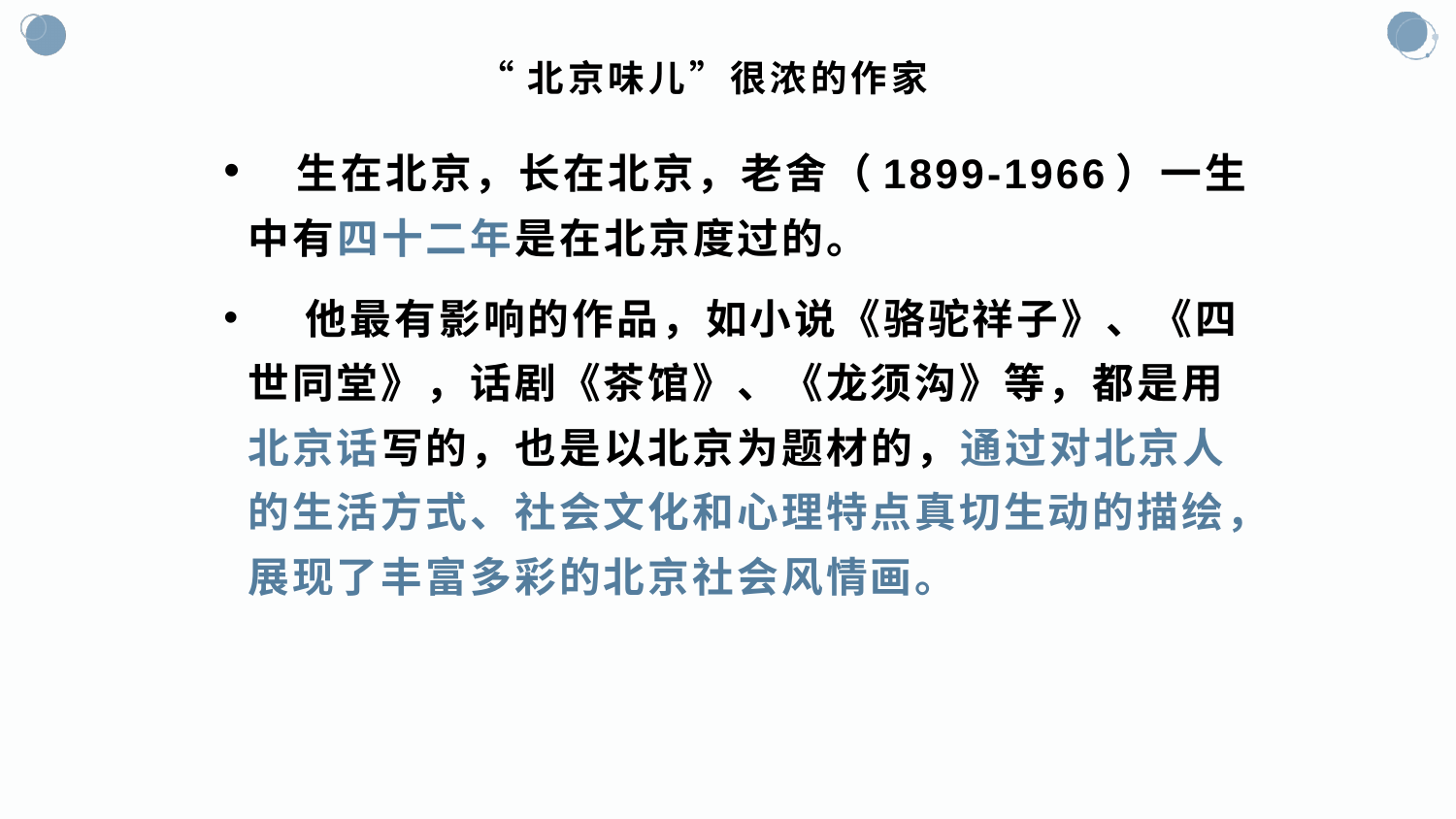

# “北京味儿”很浓的作家
   生在北京，长在北京，老舍（1899-1966）一生中有四十二年是在北京度过的。
    他最有影响的作品，如小说《骆驼祥子》、《四世同堂》，话剧《茶馆》、《龙须沟》等，都是用北京话写的，也是以北京为题材的，通过对北京人的生活方式、社会文化和心理特点真切生动的描绘，展现了丰富多彩的北京社会风情画。